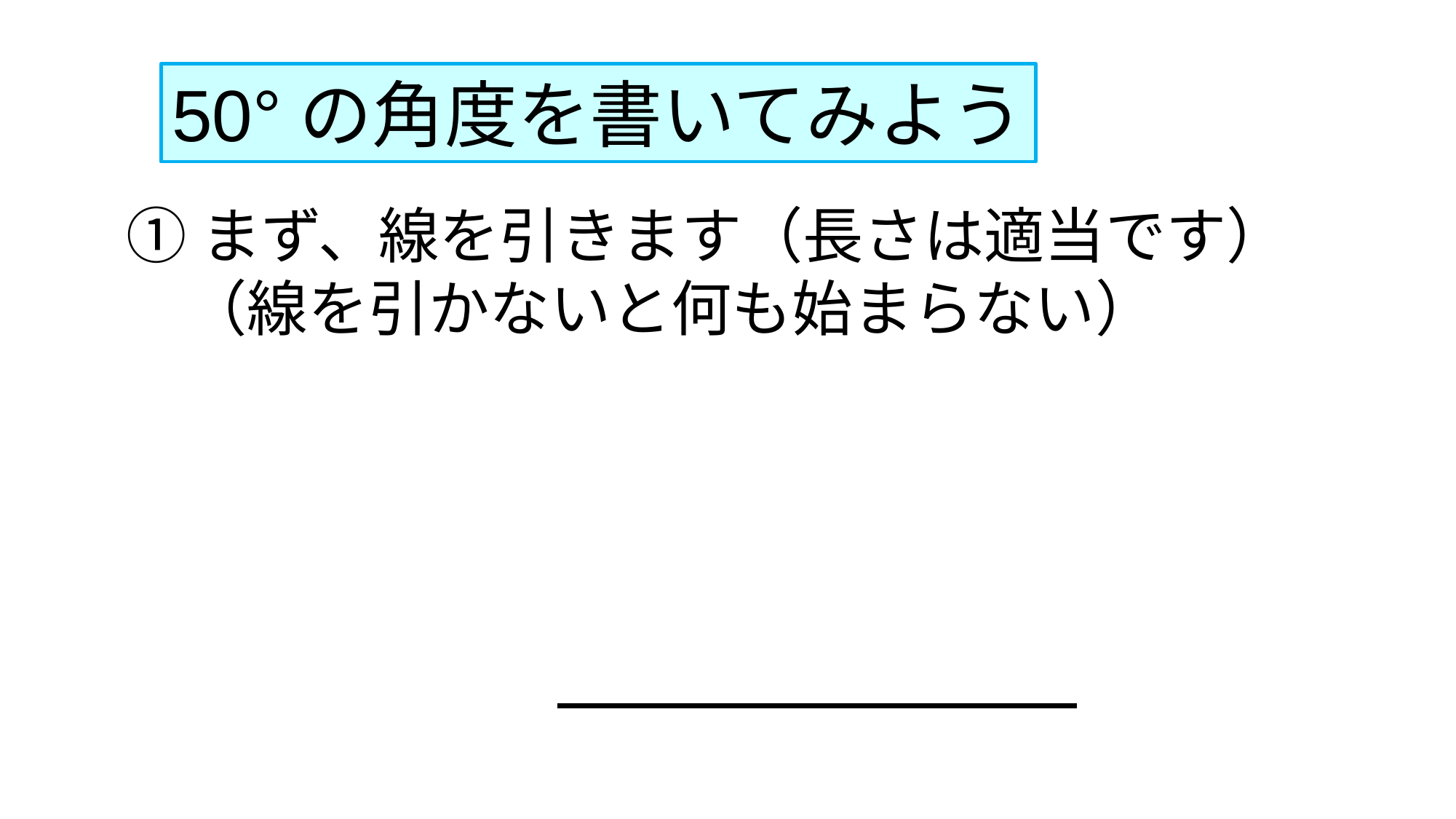

50°の角度を書いてみよう
①まず、線を引きます（長さは適当です）
　（線を引かないと何も始まらない）